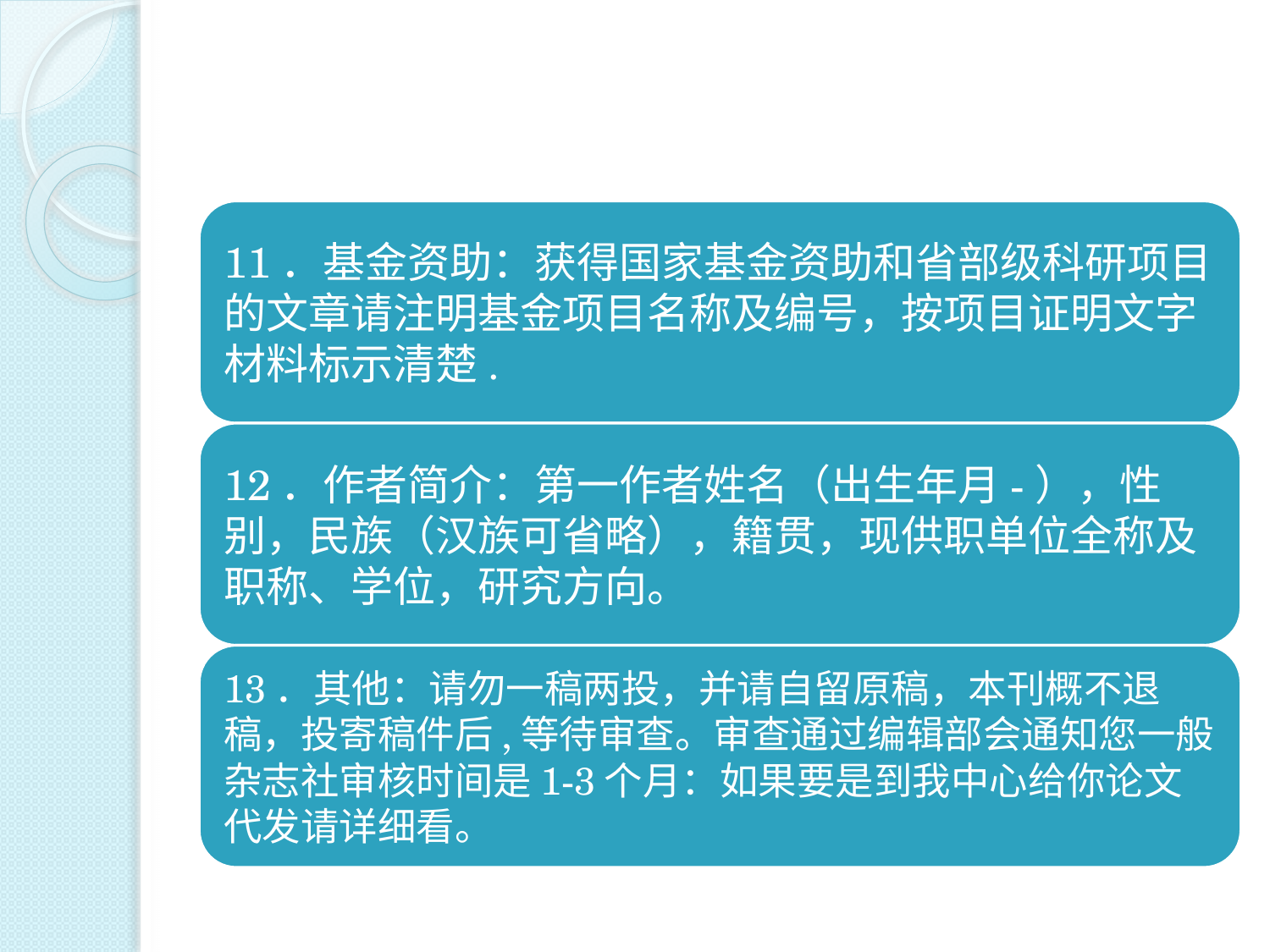

#
11．基金资助：获得国家基金资助和省部级科研项目的文章请注明基金项目名称及编号，按项目证明文字材料标示清楚.
12．作者简介：第一作者姓名（出生年月-），性别，民族（汉族可省略），籍贯，现供职单位全称及职称、学位，研究方向。
13．其他：请勿一稿两投，并请自留原稿，本刊概不退稿，投寄稿件后,等待审查。审查通过编辑部会通知您一般杂志社审核时间是1-3个月：如果要是到我中心给你论文代发请详细看。